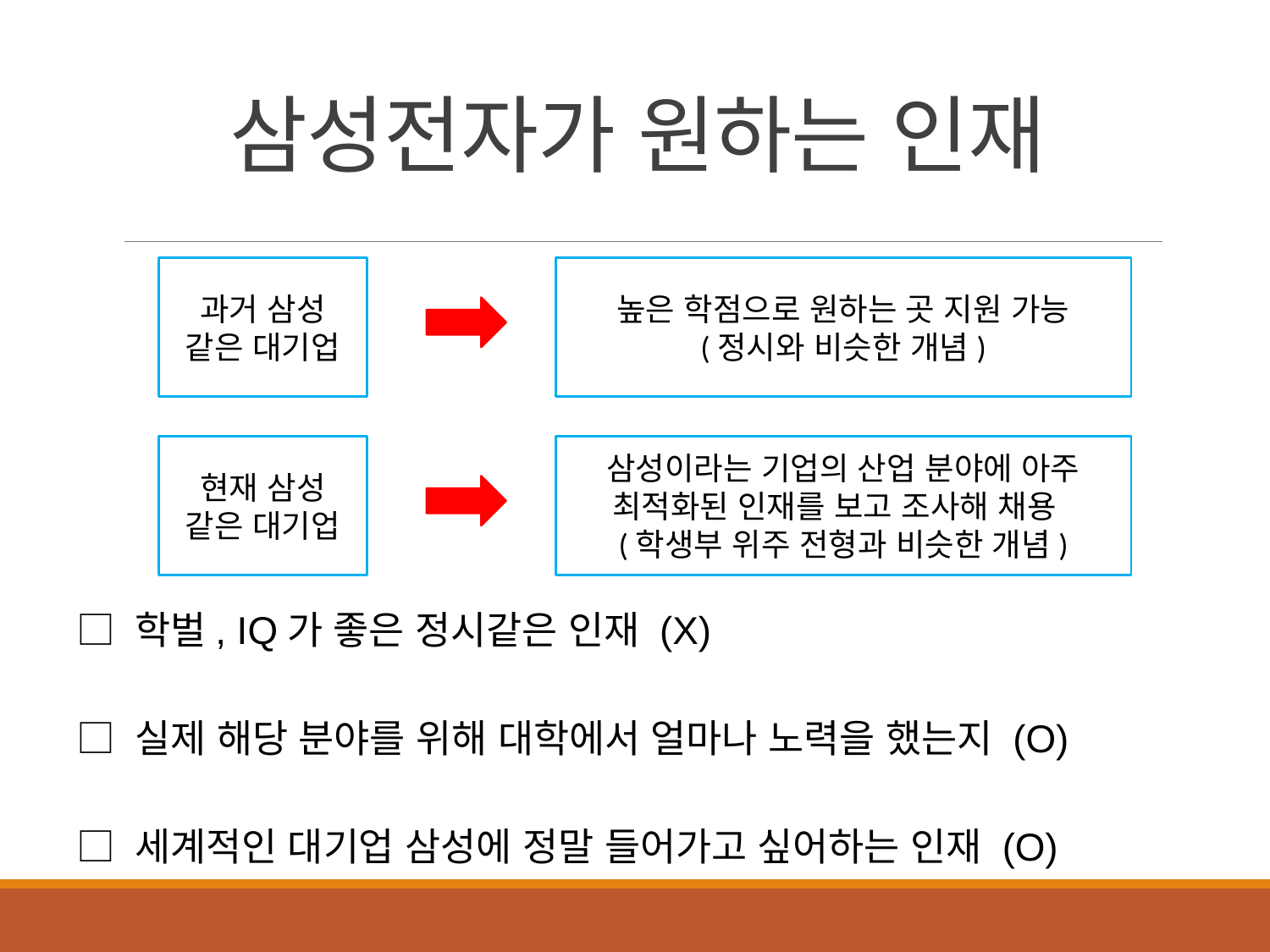

# 삼성전자가 원하는 인재
과거 삼성
같은 대기업
높은 학점으로 원하는 곳 지원 가능
(정시와 비슷한 개념)

현재 삼성
같은 대기업
삼성이라는 기업의 산업 분야에 아주
최적화된 인재를 보고 조사해 채용
(학생부 위주 전형과 비슷한 개념)

□ 학벌, IQ가 좋은 정시같은 인재 (X)

□ 실제 해당 분야를 위해 대학에서 얼마나 노력을 했는지 (O)

□ 세계적인 대기업 삼성에 정말 들어가고 싶어하는 인재 (O)